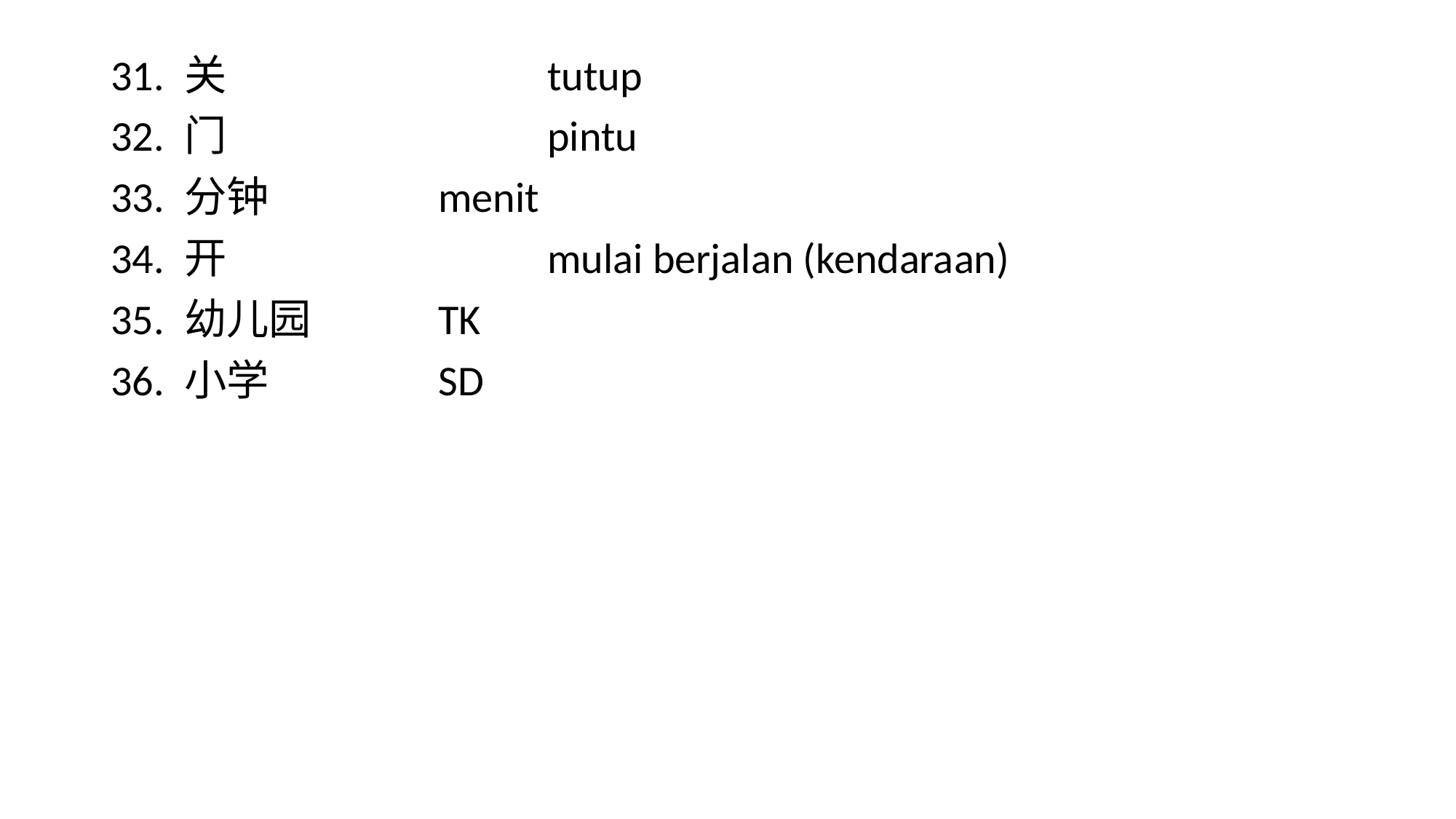

31. 关			tutup
32. 门			pintu
33. 分钟		menit
34. 开			mulai berjalan (kendaraan)
35. 幼儿园		TK
36. 小学		SD